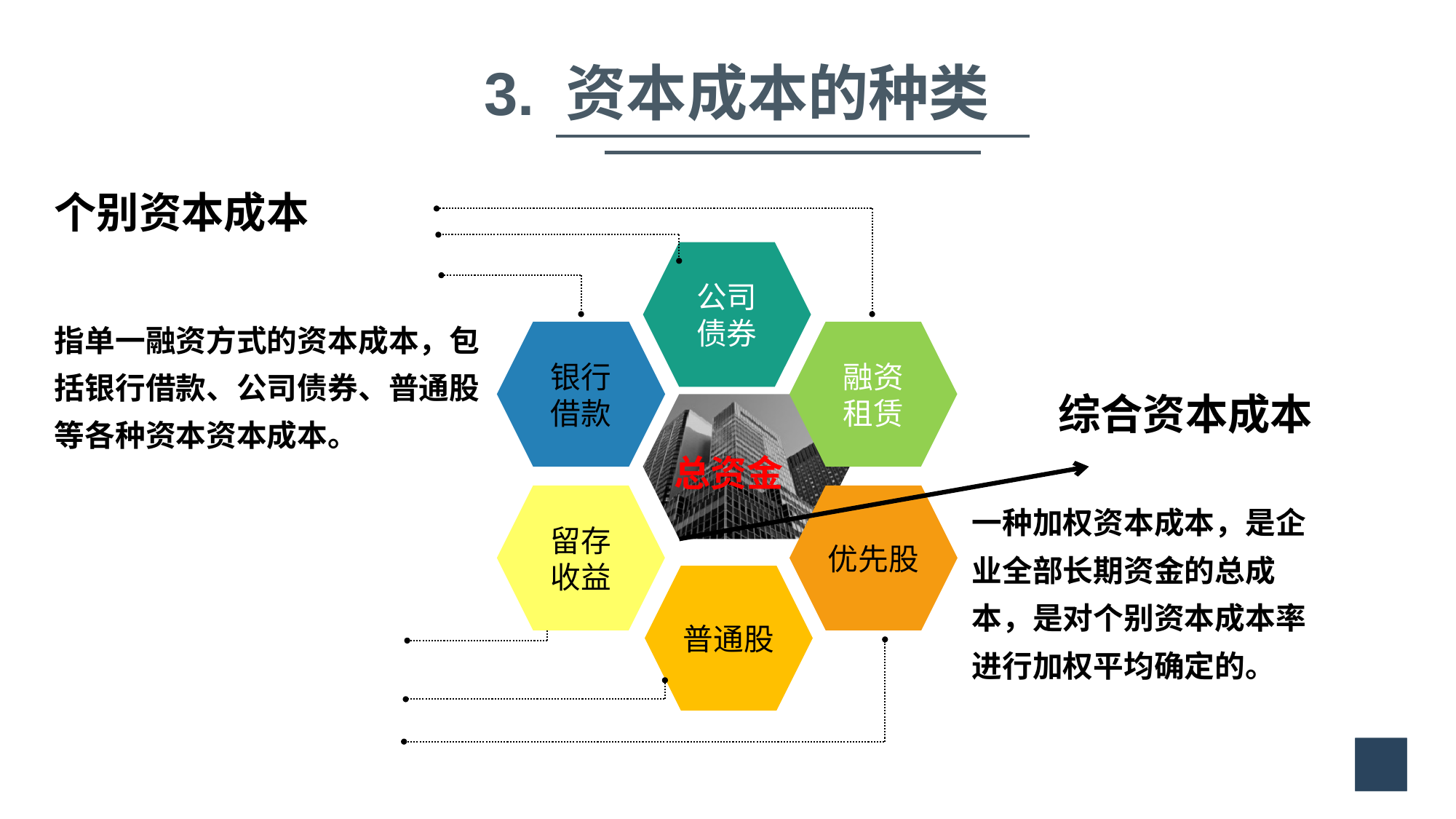

3. 资本成本的种类
个别资本成本
公司
债券
指单一融资方式的资本成本，包括银行借款、公司债券、普通股等各种资本资本成本。
银行
借款
融资
租赁
综合资本成本

总资金
留存
收益
优先股
一种加权资本成本，是企
业全部长期资金的总成
本，是对个别资本成本率
进行加权平均确定的。
普通股